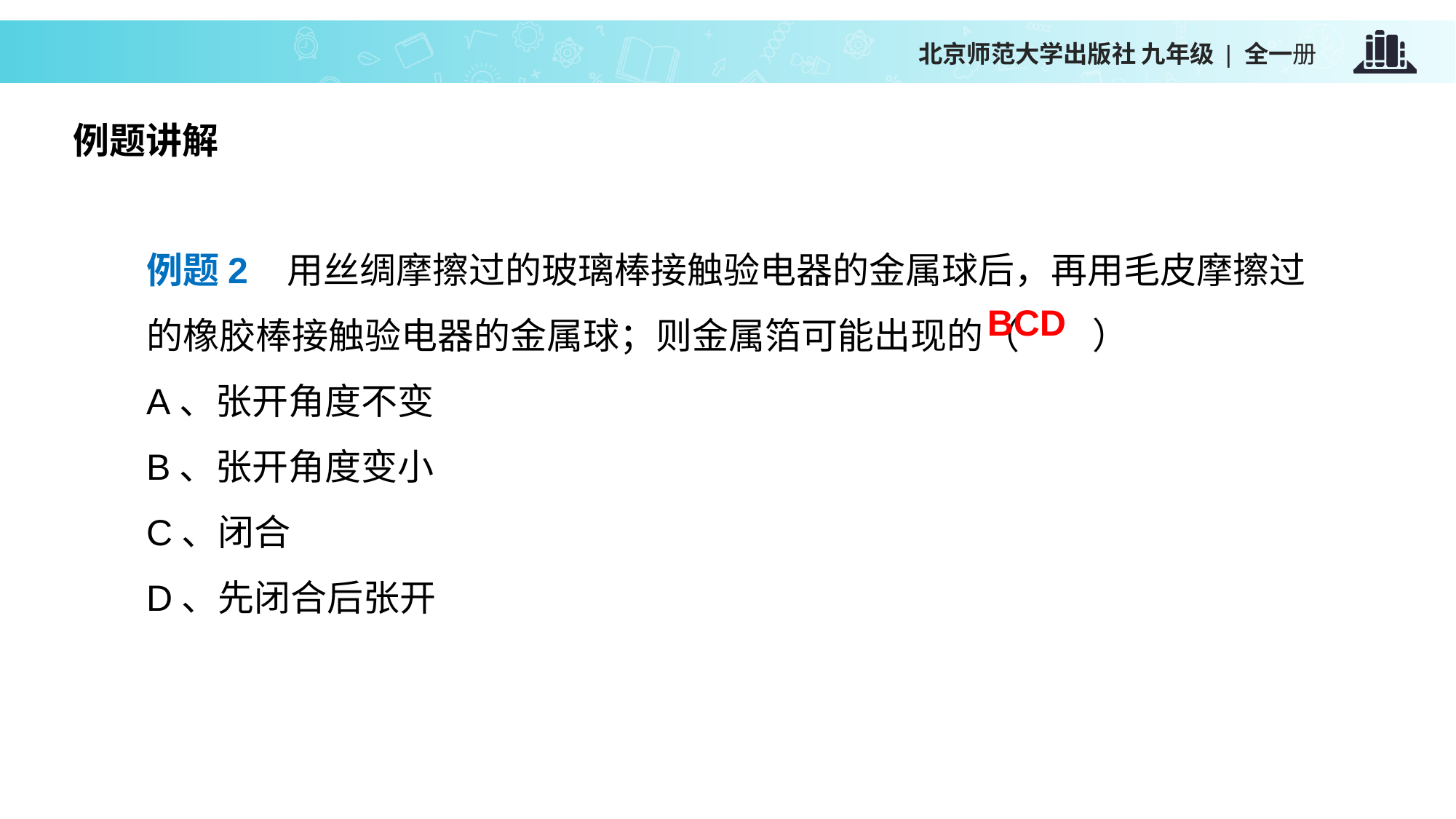

例题讲解
例题2   用丝绸摩擦过的玻璃棒接触验电器的金属球后，再用毛皮摩擦过的橡胶棒接触验电器的金属球；则金属箔可能出现的（         ）
A、张开角度不变
B、张开角度变小
C、闭合
D、先闭合后张开
BCD